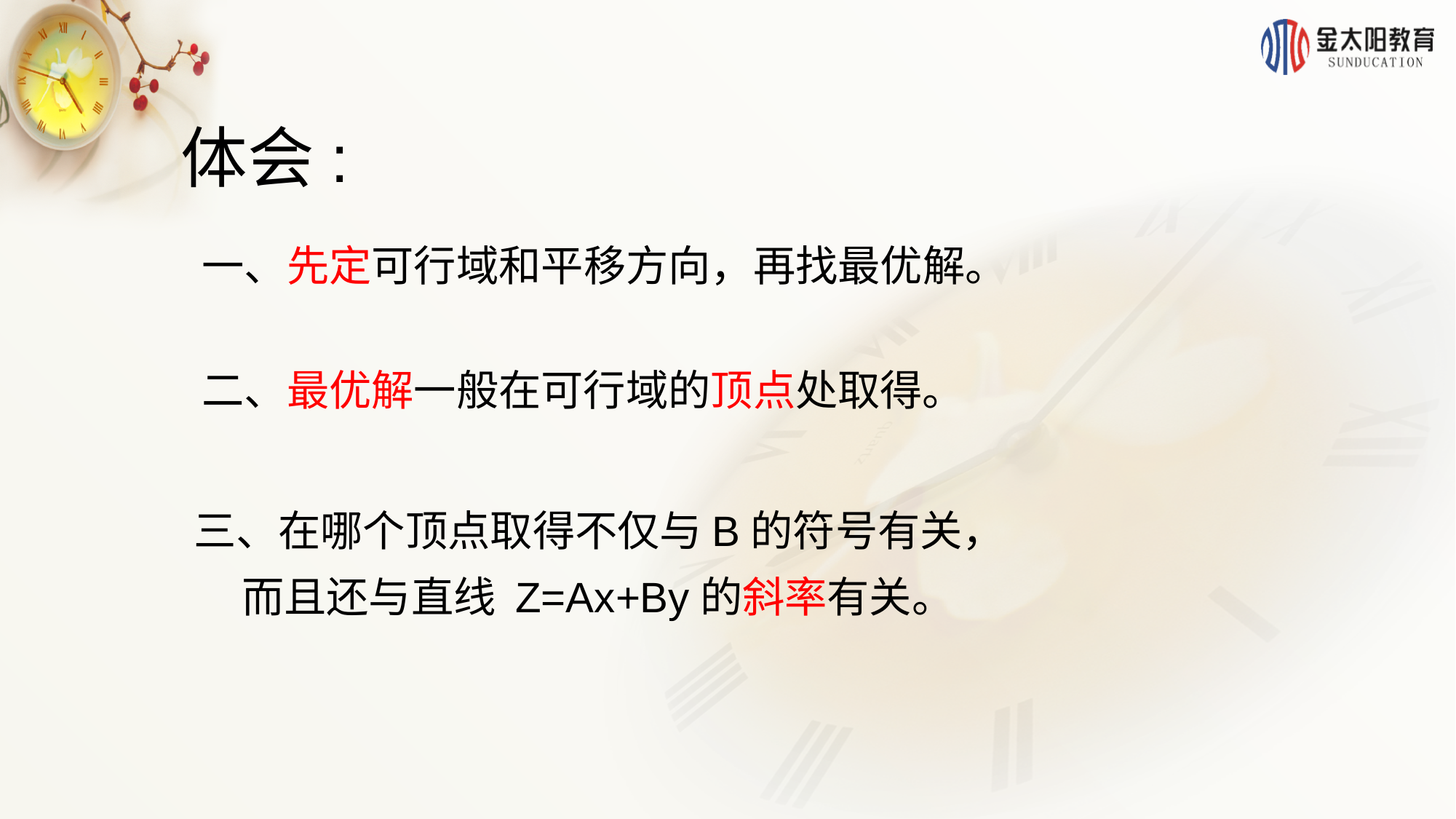

体会:
一、先定可行域和平移方向，再找最优解。
二、最优解一般在可行域的顶点处取得。
三、在哪个顶点取得不仅与B的符号有关，
    而且还与直线 Z=Ax+By的斜率有关。